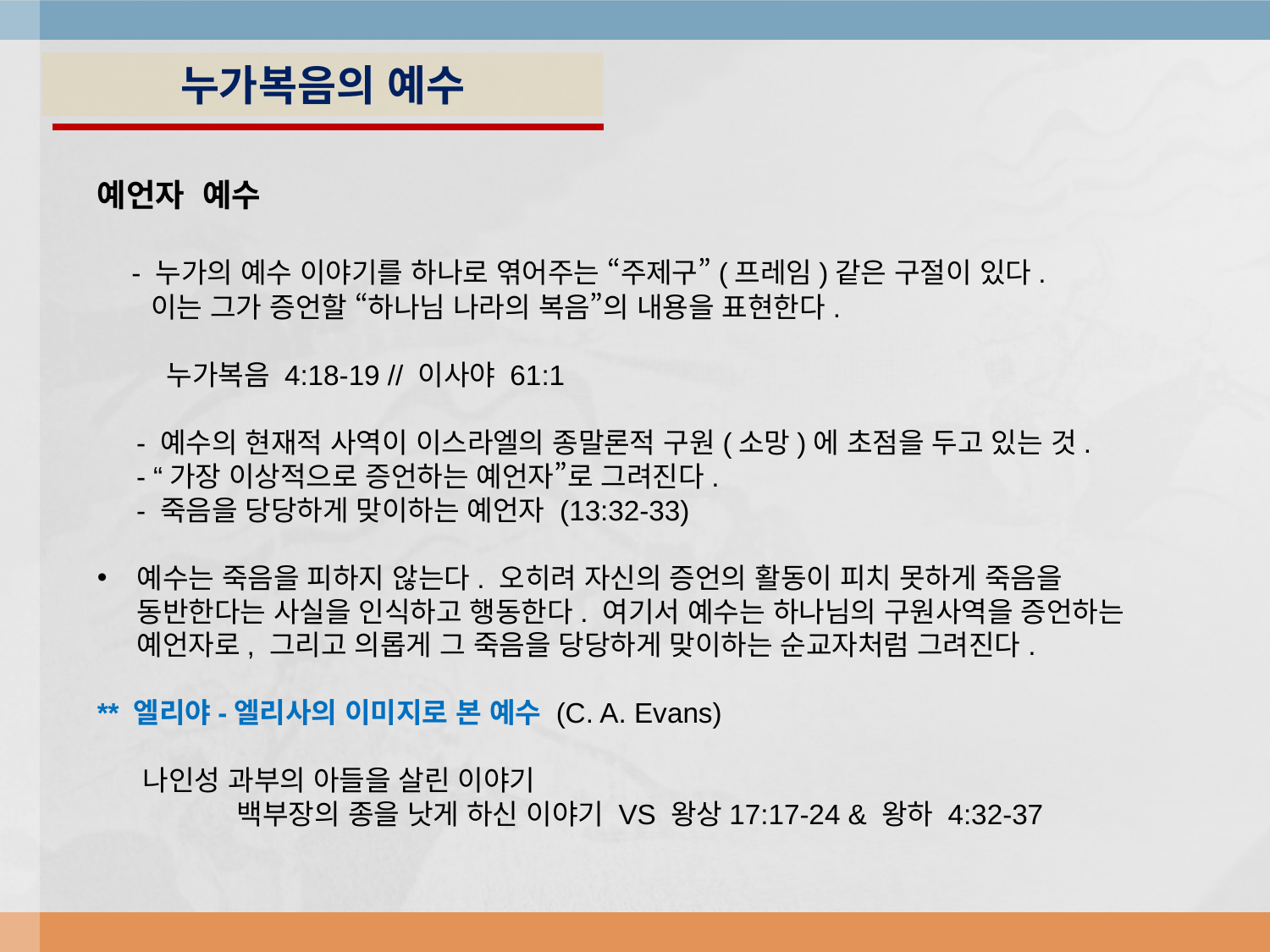

누가복음의 예수
예언자  예수

    - 누가의 예수 이야기를 하나로 엮어주는 “주제구”(프레임)같은 구절이 있다.
      이는 그가 증언할 “하나님 나라의 복음”의 내용을 표현한다.

        누가복음 4:18-19 // 이사야 61:1

     - 예수의 현재적 사역이 이스라엘의 종말론적 구원(소망)에 초점을 두고 있는 것.
     - “가장 이상적으로 증언하는 예언자”로 그려진다.
     - 죽음을 당당하게 맞이하는 예언자 (13:32-33)

예수는 죽음을 피하지 않는다. 오히려 자신의 증언의 활동이 피치 못하게 죽음을 동반한다는 사실을 인식하고 행동한다. 여기서 예수는 하나님의 구원사역을 증언하는 예언자로, 그리고 의롭게 그 죽음을 당당하게 맞이하는 순교자처럼 그려진다.

** 엘리야-엘리사의 이미지로 본 예수 (C. A. Evans)

     나인성 과부의 아들을 살린 이야기
                 백부장의 종을 낫게 하신 이야기 VS 왕상17:17-24 & 왕하 4:32-37